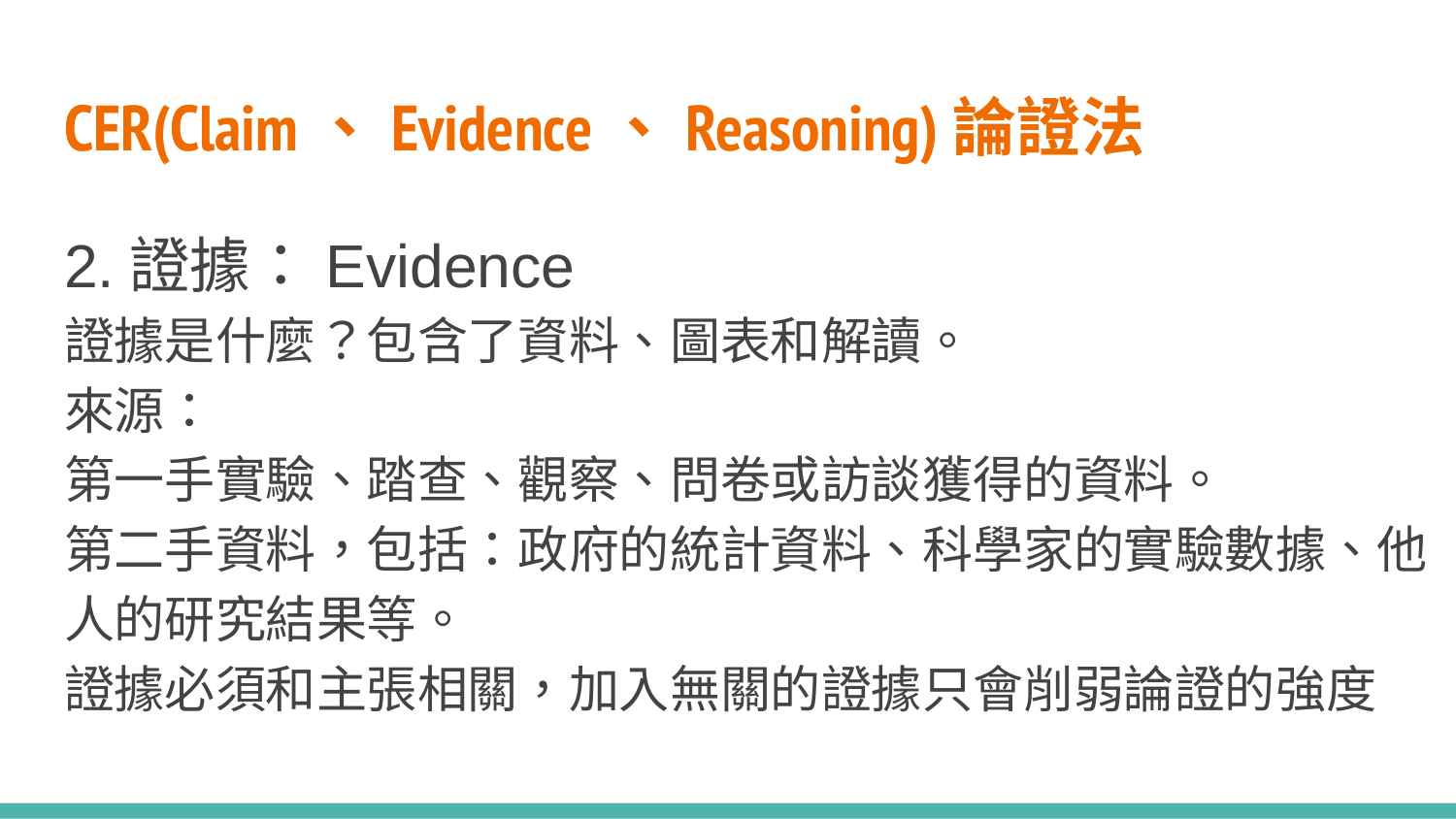

# CER(Claim、Evidence、Reasoning)論證法
2.證據：Evidence
證據是什麼？包含了資料、圖表和解讀。
來源：
第一手實驗、踏查、觀察、問卷或訪談獲得的資料。
第二手資料，包括：政府的統計資料、科學家的實驗數據、他人的研究結果等。
證據必須和主張相關，加入無關的證據只會削弱論證的強度